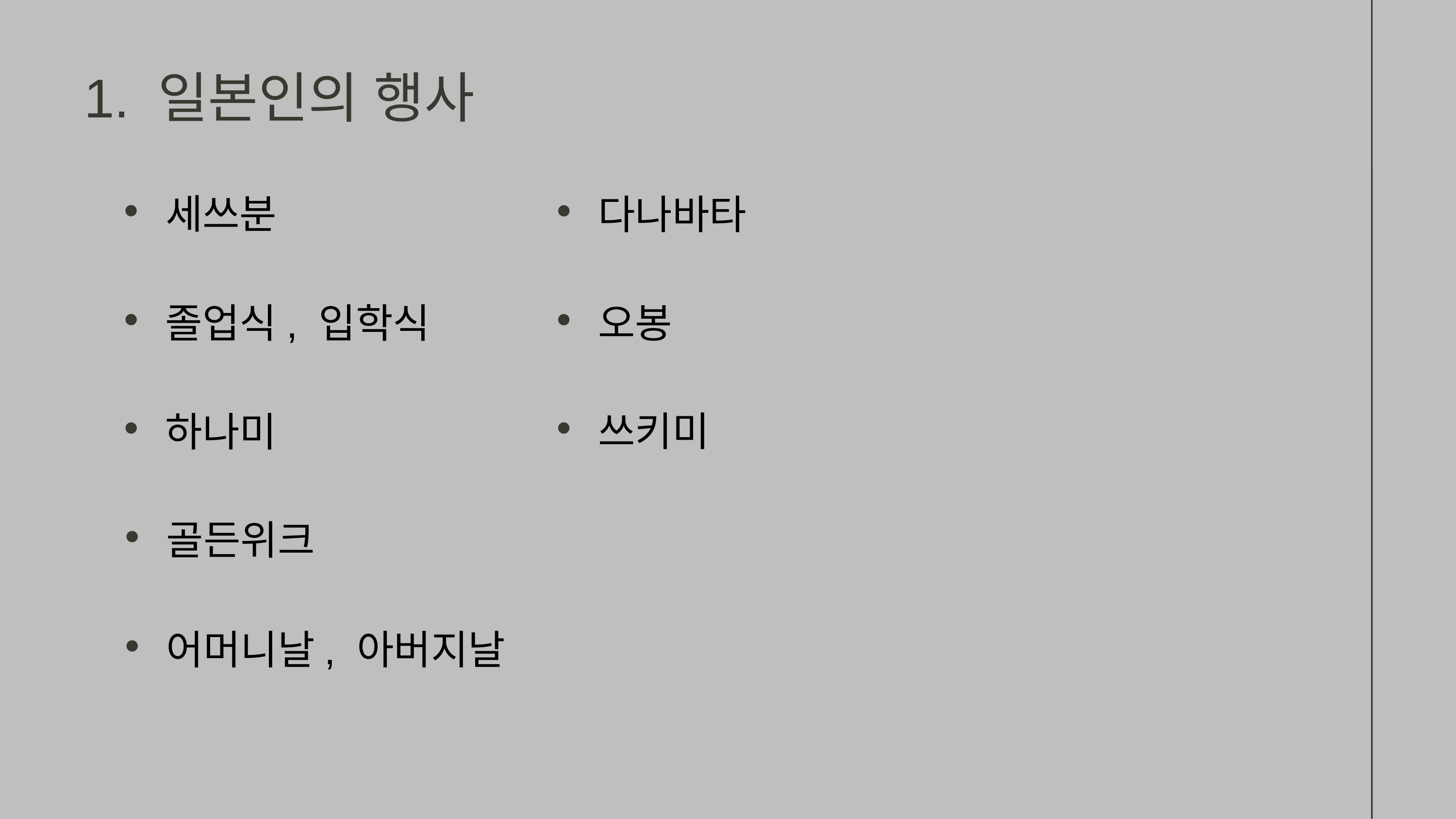

1. 일본인의 행사
 세쓰분
 다나바타

 졸업식, 입학식
 오봉

 쓰키미
 하나미

 골든위크

 어머니날, 아버지날